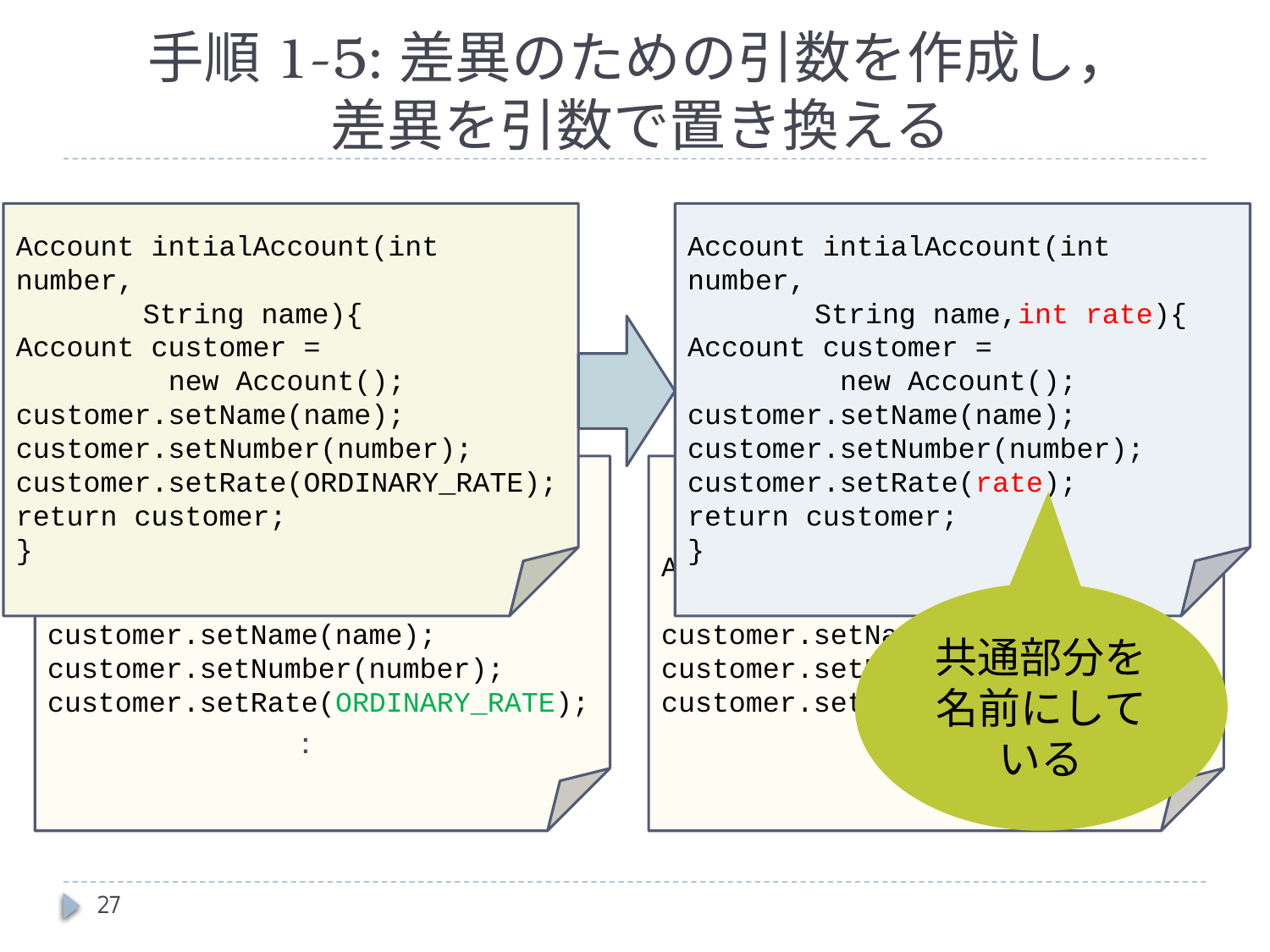

# 手順1-5:差異のための引数を作成し， 差異を引数で置き換える

Account intialAccount(int number,
	String name){
Account customer =
         new Account();
customer.setName(name);
customer.setNumber(number);
customer.setRate(ORDINARY_RATE);
return customer;
}

Account intialAccount(int number,
	String name,int rate){
Account customer =
         new Account();
customer.setName(name);
customer.setNumber(number);
customer.setRate(rate);
return customer;
}

		:
Account customer =
         new Account();
customer.setName(name);
customer.setNumber(number);
customer.setRate(ORDINARY_RATE);
		:

		:
Account customer =
         new Account();
customer.setName(name);
customer.setNumber(number);
customer.setRate(FIXED_RATE);
		:
共通部分を名前にしている
27